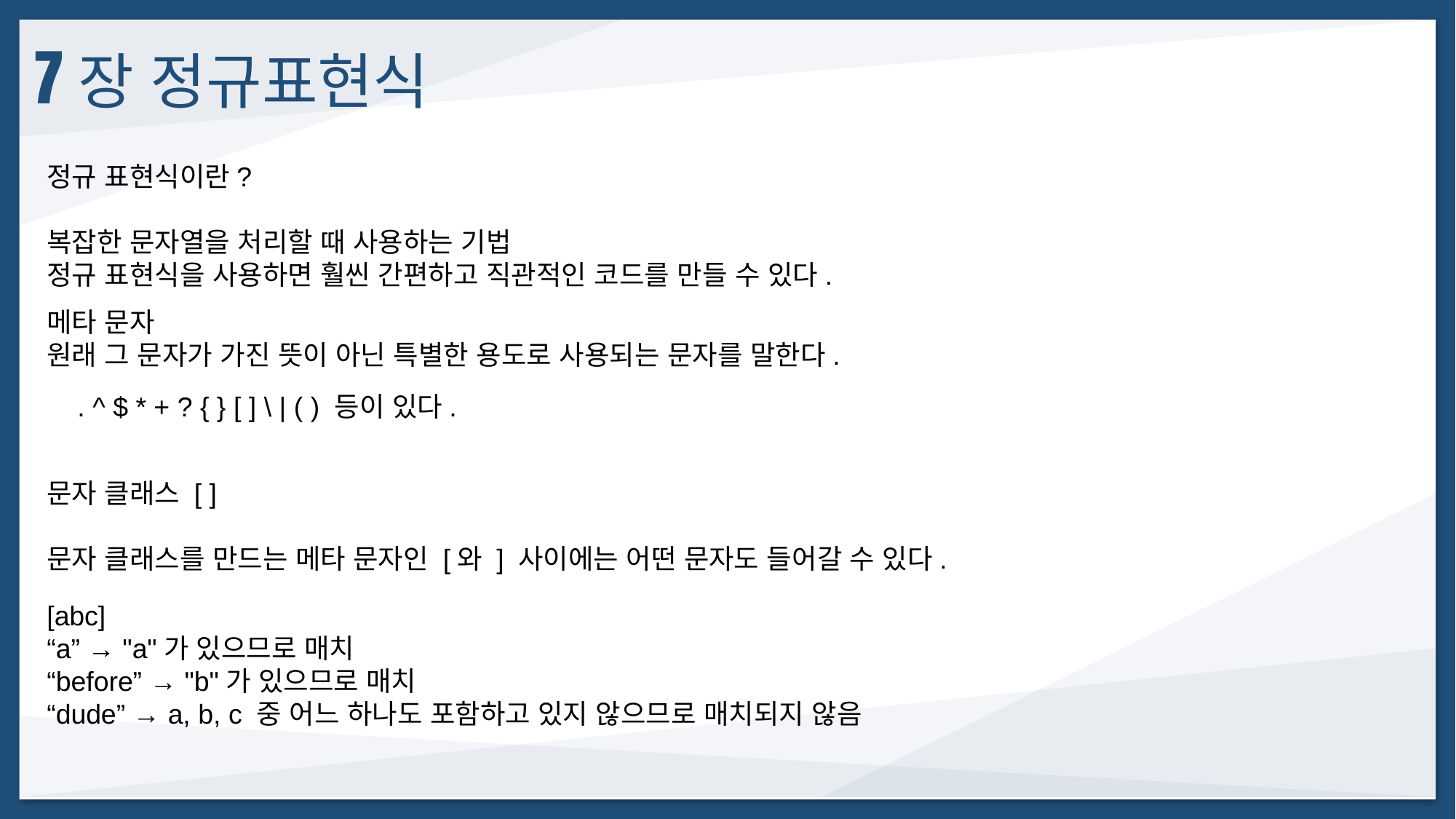

7장 정규표현식
정규 표현식이란?

복잡한 문자열을 처리할 때 사용하는 기법
정규 표현식을 사용하면 훨씬 간편하고 직관적인 코드를 만들 수 있다.
메타 문자
원래 그 문자가 가진 뜻이 아닌 특별한 용도로 사용되는 문자를 말한다.
. ^ $ * + ? { } [ ] \ | ( ) 등이 있다.
문자 클래스 [ ]

문자 클래스를 만드는 메타 문자인 [와 ] 사이에는 어떤 문자도 들어갈 수 있다.

[abc]
“a” → "a"가 있으므로 매치
“before” → "b"가 있으므로 매치
“dude” → a, b, c 중 어느 하나도 포함하고 있지 않으므로 매치되지 않음